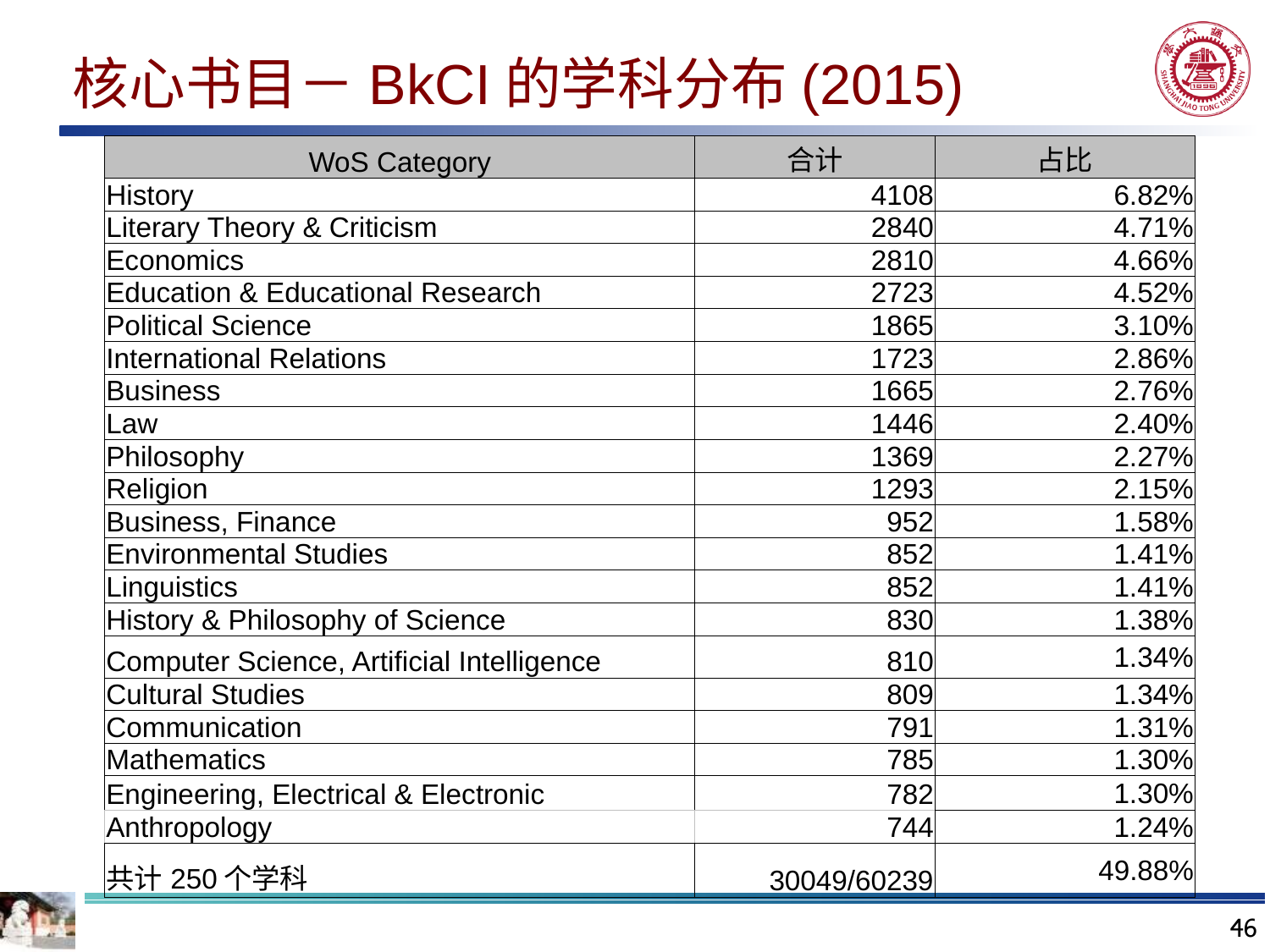

# 核心书目－BkCI的学科分布(2015)
| WoS Category | 合计 | 占比 |
| --- | --- | --- |
| History | 4108 | 6.82% |
| Literary Theory & Criticism | 2840 | 4.71% |
| Economics | 2810 | 4.66% |
| Education & Educational Research | 2723 | 4.52% |
| Political Science | 1865 | 3.10% |
| International Relations | 1723 | 2.86% |
| Business | 1665 | 2.76% |
| Law | 1446 | 2.40% |
| Philosophy | 1369 | 2.27% |
| Religion | 1293 | 2.15% |
| Business, Finance | 952 | 1.58% |
| Environmental Studies | 852 | 1.41% |
| Linguistics | 852 | 1.41% |
| History & Philosophy of Science | 830 | 1.38% |
| Computer Science, Artificial Intelligence | 810 | 1.34% |
| Cultural Studies | 809 | 1.34% |
| Communication | 791 | 1.31% |
| Mathematics | 785 | 1.30% |
| Engineering, Electrical & Electronic | 782 | 1.30% |
| Anthropology | 744 | 1.24% |
| 共计250个学科 | 30049/60239 | 49.88% |
46